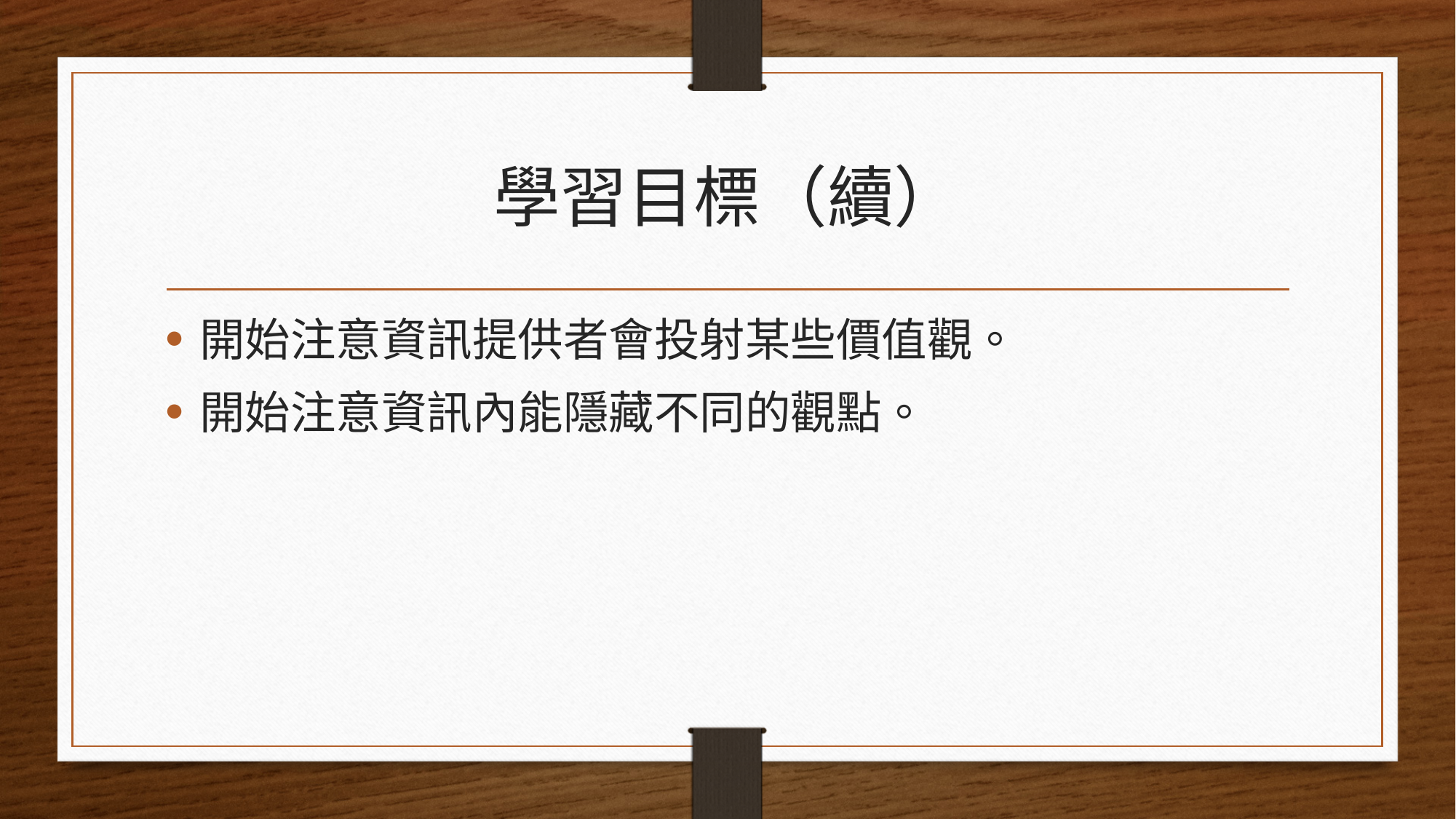

# 學習目標（續）
開始注意資訊提供者會投射某些價值觀。
開始注意資訊內能隱藏不同的觀點。